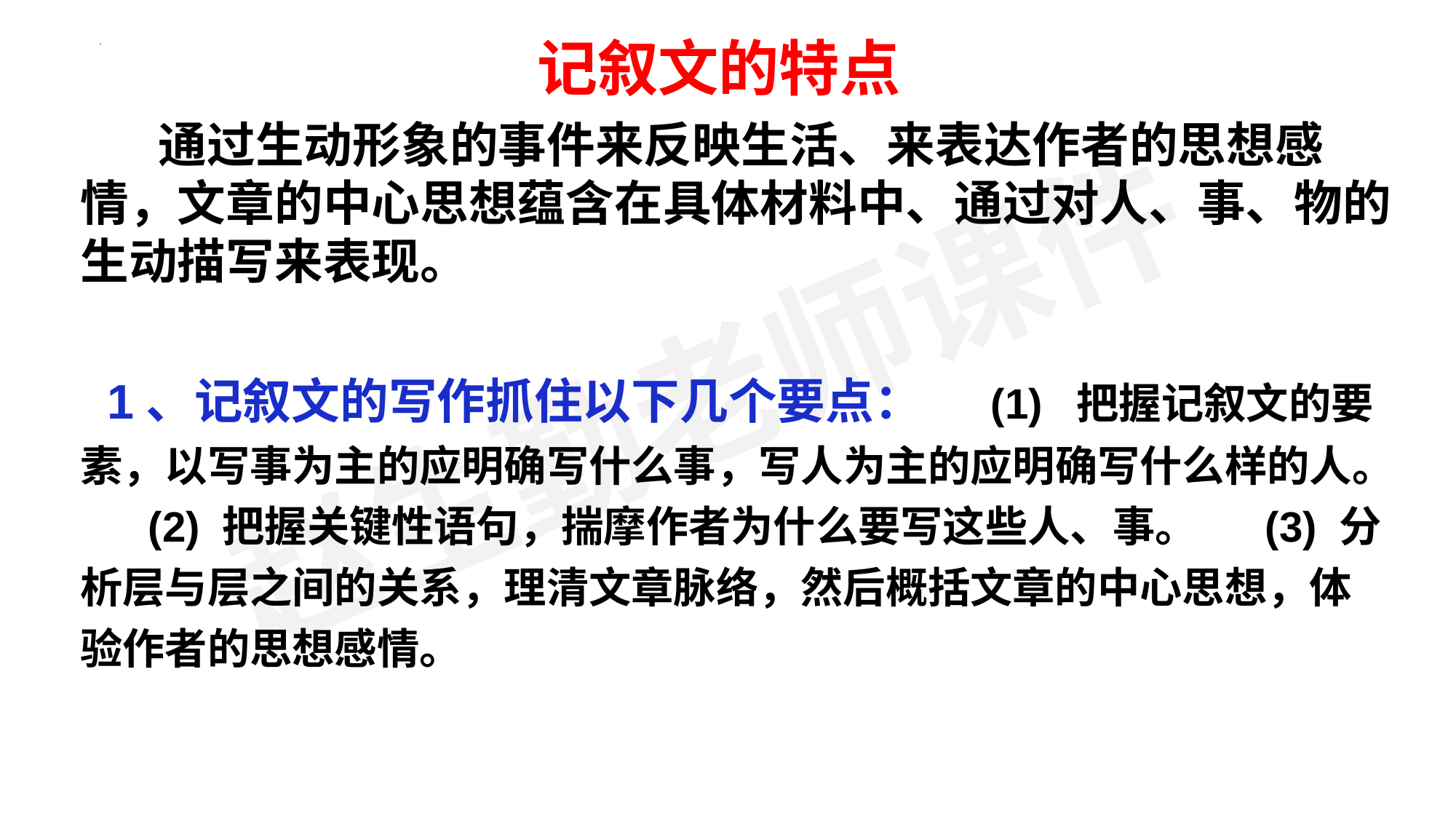

记叙文的特点
      通过生动形象的事件来反映生活、来表达作者的思想感情，文章的中心思想蕴含在具体材料中、通过对人、事、物的生动描写来表现。

  1、记叙文的写作抓住以下几个要点：      (1)  把握记叙文的要素，以写事为主的应明确写什么事，写人为主的应明确写什么样的人。      (2) 把握关键性语句，揣摩作者为什么要写这些人、事。      (3) 分析层与层之间的关系，理清文章脉络，然后概括文章的中心思想，体验作者的思想感情。